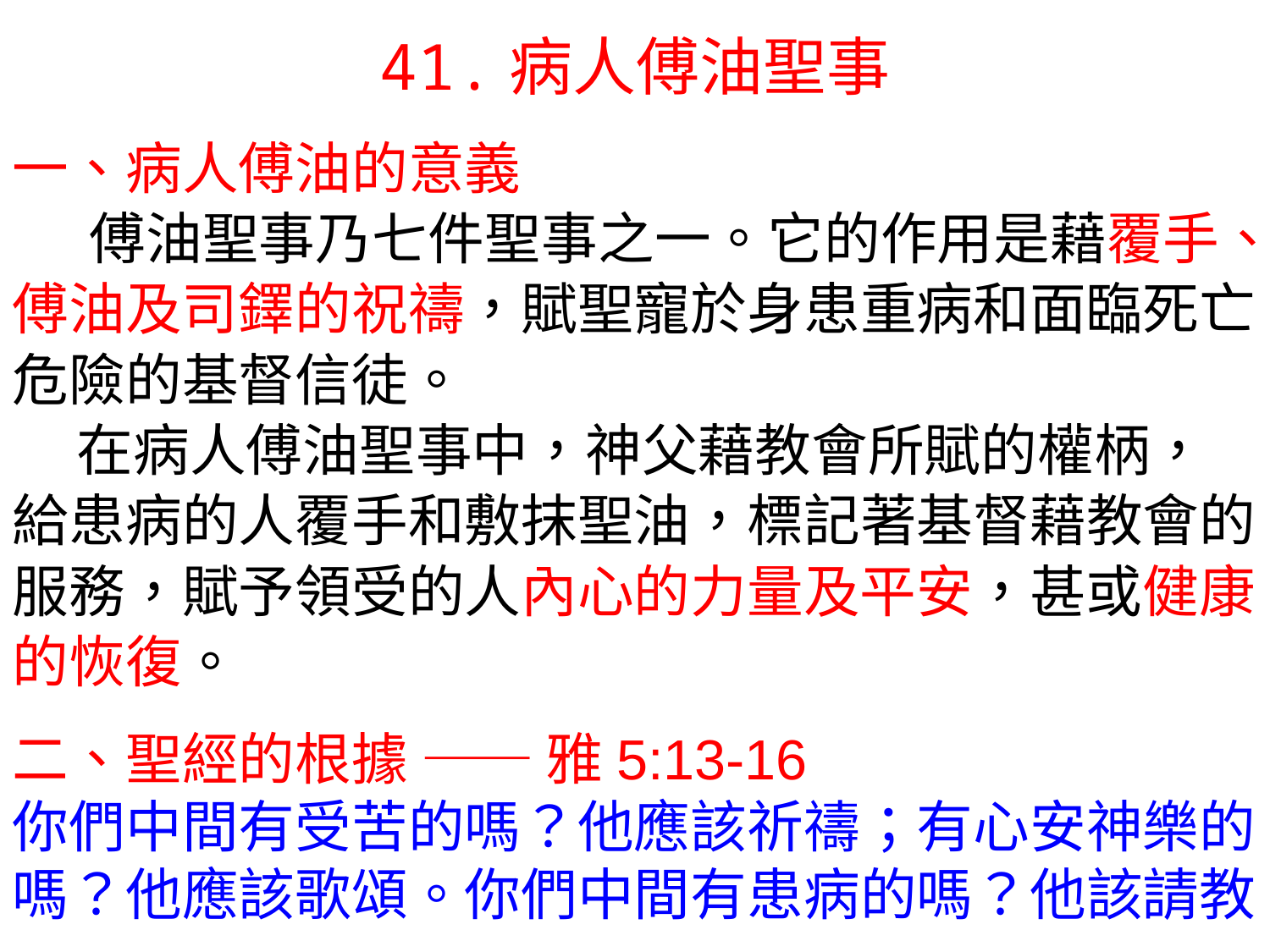

41.病人傅油聖事
一、病人傅油的意義
     傅油聖事乃七件聖事之一。它的作用是藉覆手、傅油及司鐸的祝禱，賦聖寵於身患重病和面臨死亡危險的基督信徒。
    在病人傅油聖事中，神父藉教會所賦的權柄，給患病的人覆手和敷抹聖油，標記著基督藉教會的服務，賦予領受的人內心的力量及平安，甚或健康的恢復。
二、聖經的根據 —— 雅5:13-16
你們中間有受苦的嗎？他應該祈禱；有心安神樂的嗎？他應該歌頌。你們中間有患病的嗎？他該請教